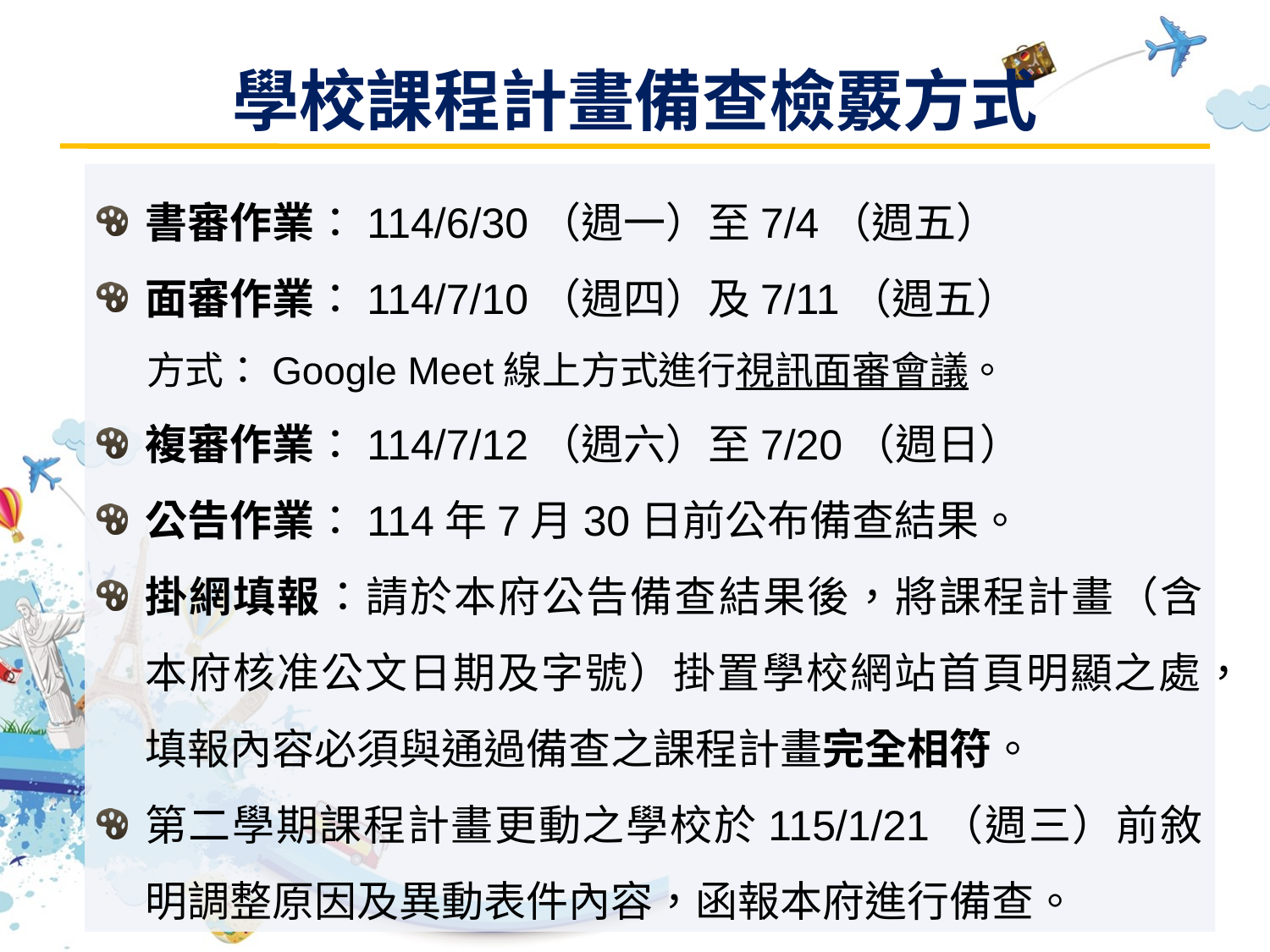

學校課程計畫備查檢覈方式
書審作業：114/6/30（週一）至7/4（週五）
面審作業：114/7/10（週四）及7/11（週五）
方式：Google Meet線上方式進行視訊面審會議。
複審作業：114/7/12（週六）至7/20（週日）
公告作業：114年7月30日前公布備查結果。
掛網填報：請於本府公告備查結果後，將課程計畫（含本府核准公文日期及字號）掛置學校網站首頁明顯之處，填報內容必須與通過備查之課程計畫完全相符。
第二學期課程計畫更動之學校於115/1/21（週三）前敘明調整原因及異動表件內容，函報本府進行備查。